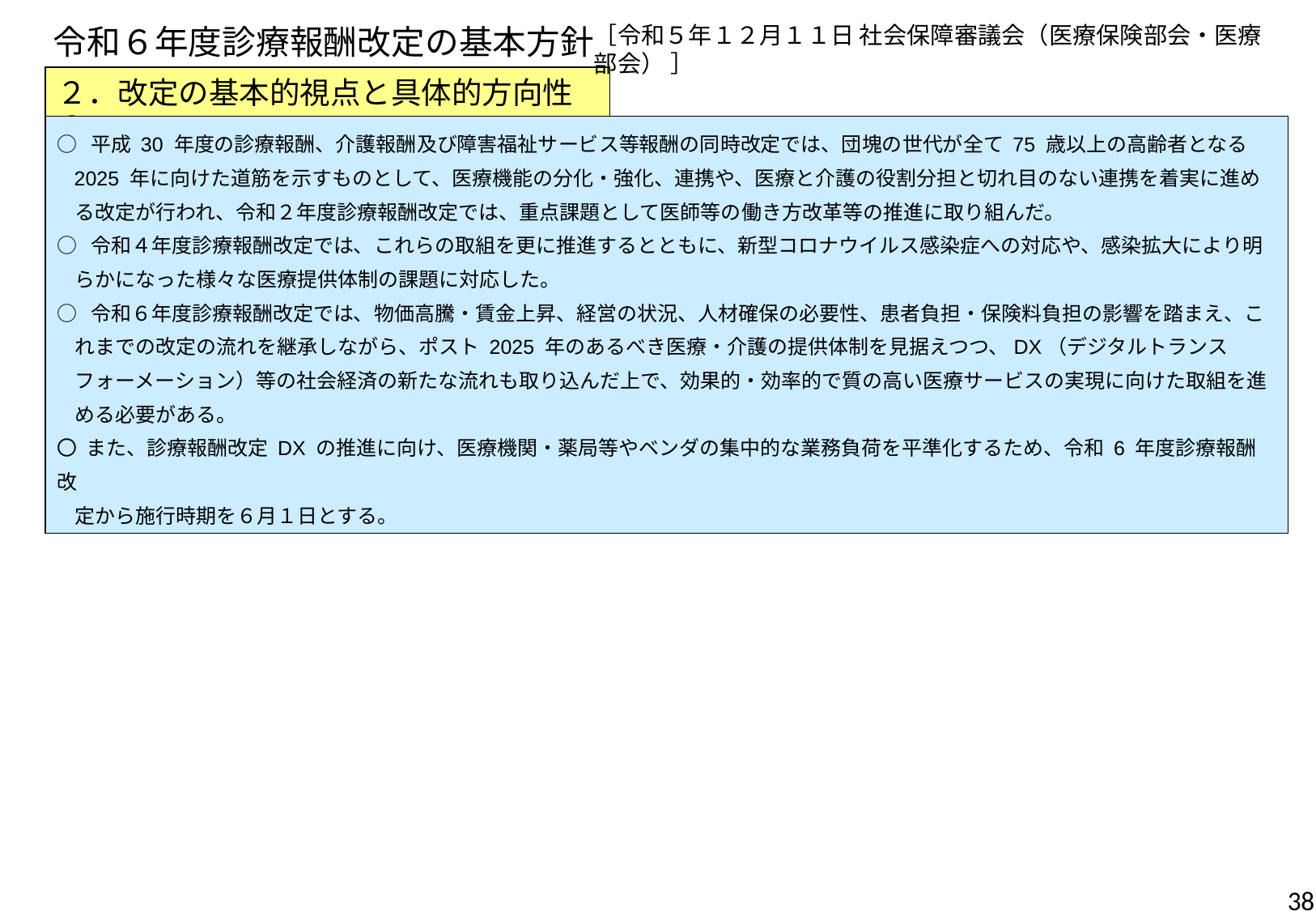

令和６年度診療報酬改定の基本方針
［令和５年１２月１１日 社会保障審議会（医療保険部会・医療部会） ］
２．改定の基本的視点と具体的方向性①
○  平成 30 年度の診療報酬、介護報酬及び障害福祉サービス等報酬の同時改定では、団塊の世代が全て 75 歳以上の高齢者となる
   2025 年に向けた道筋を示すものとして、医療機能の分化・強化、連携や、医療と介護の役割分担と切れ目のない連携を着実に進め
   る改定が行われ、令和２年度診療報酬改定では、重点課題として医師等の働き方改革等の推進に取り組んだ。
○  令和４年度診療報酬改定では、これらの取組を更に推進するとともに、新型コロナウイルス感染症への対応や、感染拡大により明
   らかになった様々な医療提供体制の課題に対応した。
○  令和６年度診療報酬改定では、物価高騰・賃金上昇、経営の状況、人材確保の必要性、患者負担・保険料負担の影響を踏まえ、こ
   れまでの改定の流れを継承しながら、ポスト 2025 年のあるべき医療・介護の提供体制を見据えつつ、DX（デジタルトランス
   フォーメーション）等の社会経済の新たな流れも取り込んだ上で、効果的・効率的で質の高い医療サービスの実現に向けた取組を進
   める必要がある。
〇  また、診療報酬改定 DX の推進に向け、医療機関・薬局等やベンダの集中的な業務負荷を平準化するため、令和 6 年度診療報酬改
   定から施行時期を６月１日とする。
38